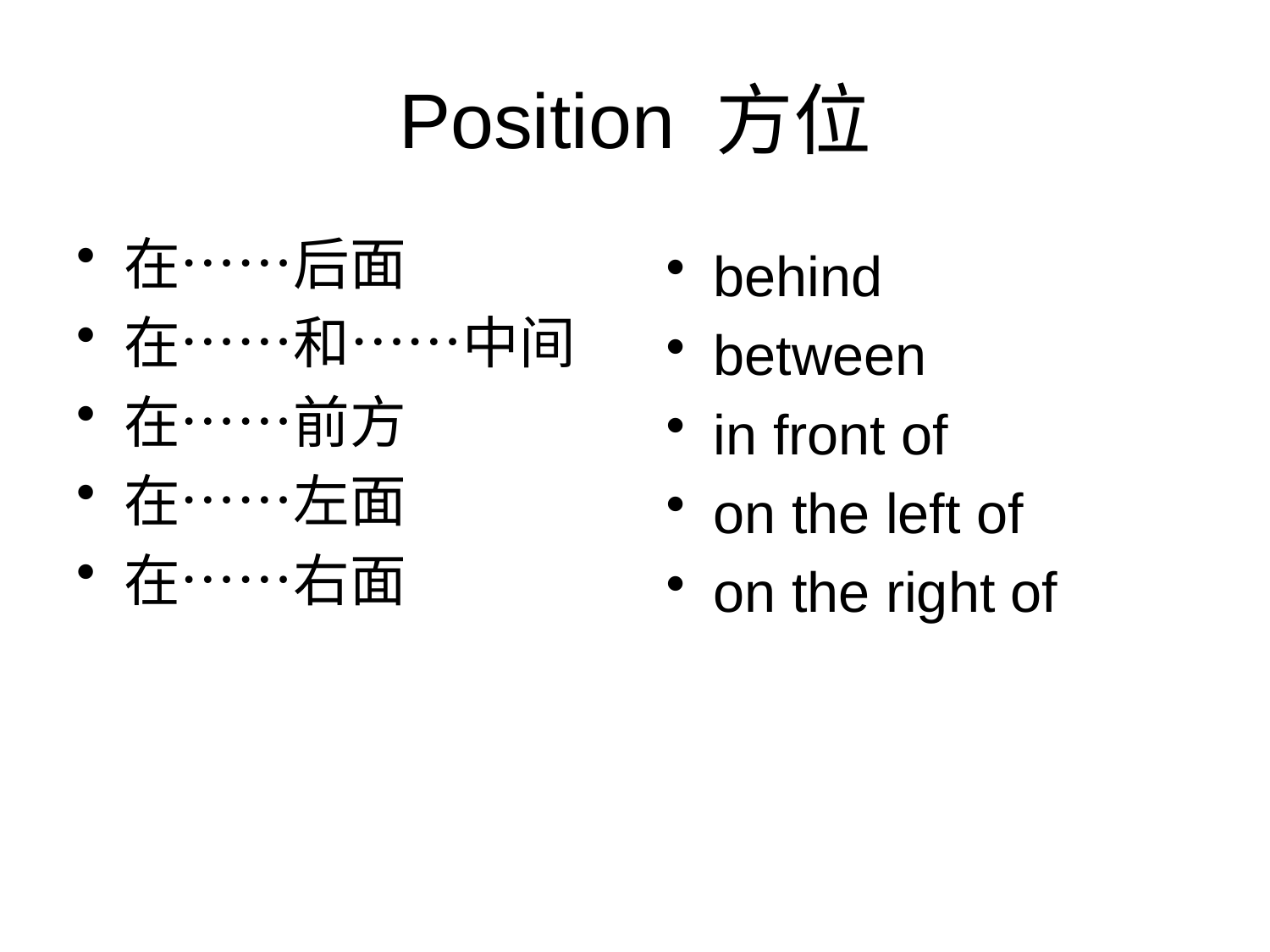

# Position 方位
在……后面
在……和……中间
在……前方
在……左面
在……右面
behind
between
in front of
on the left of
on the right of